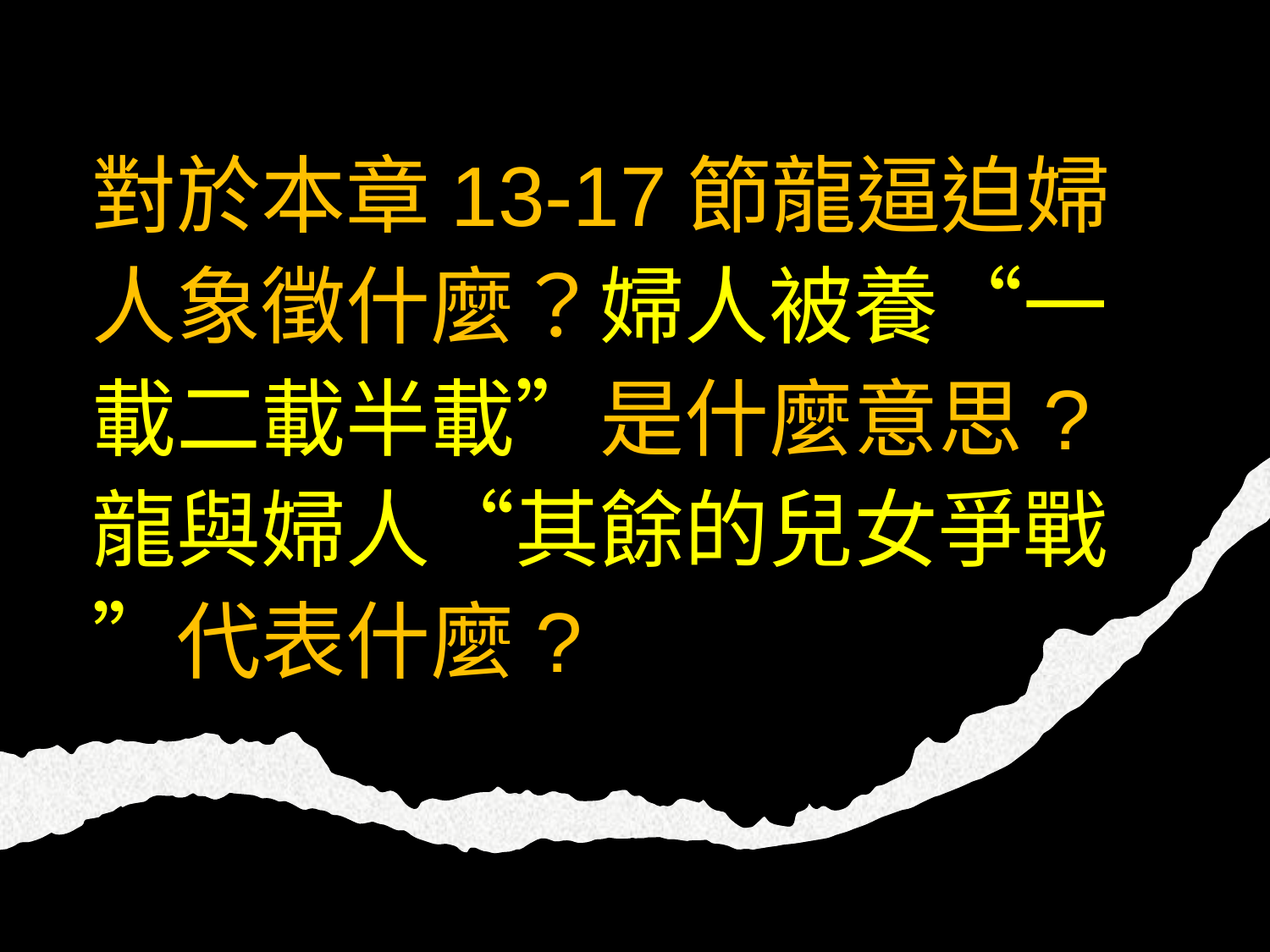

對於本章13-17節龍逼迫婦人象徵什麼？婦人被養“一載二載半載”是什麼意思? 龍與婦人“其餘的兒女爭戰”代表什麼?